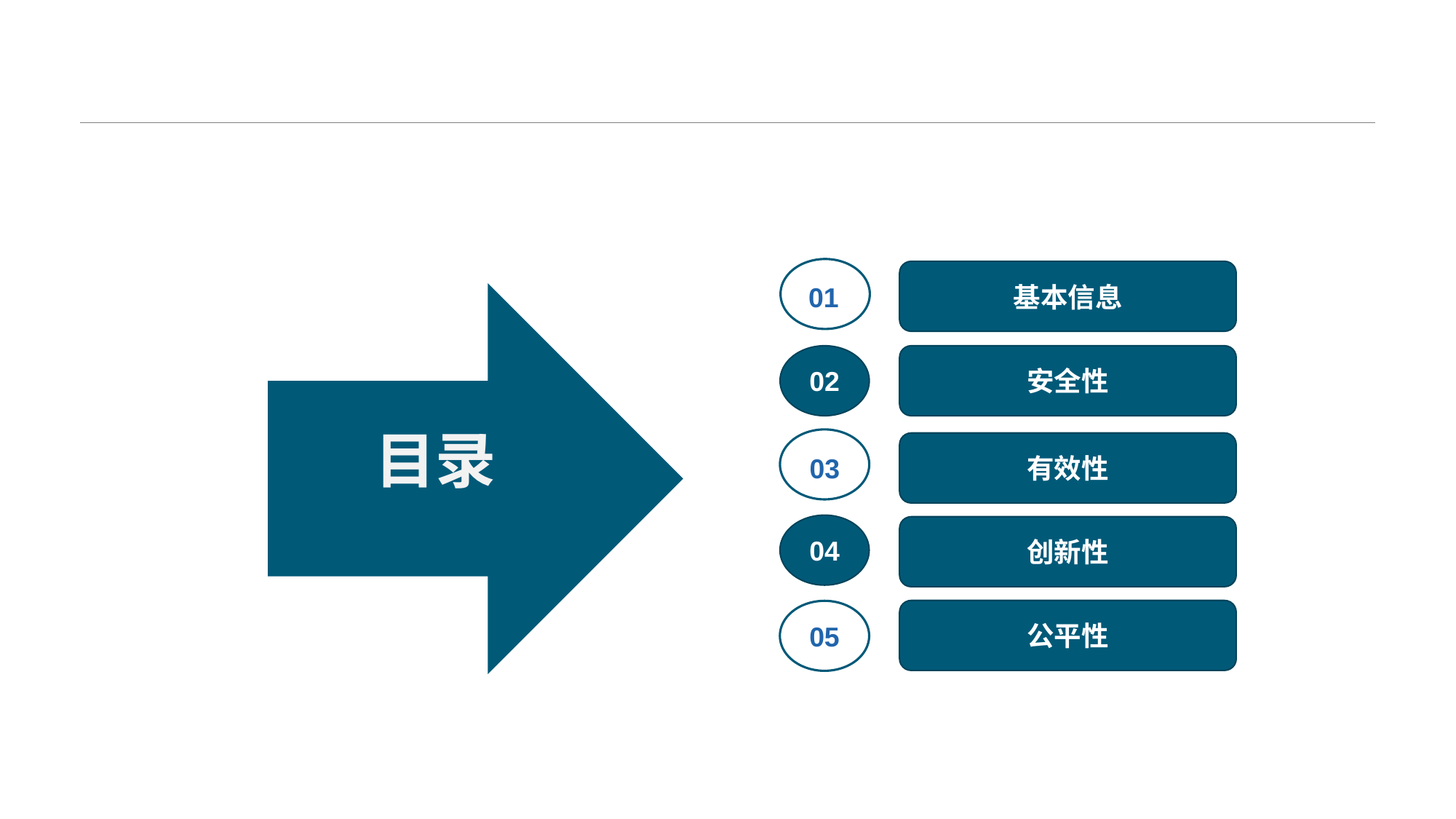

基本信息
011

02
02
安全性
目录

有效性
 03
04
创新性
公平性
05